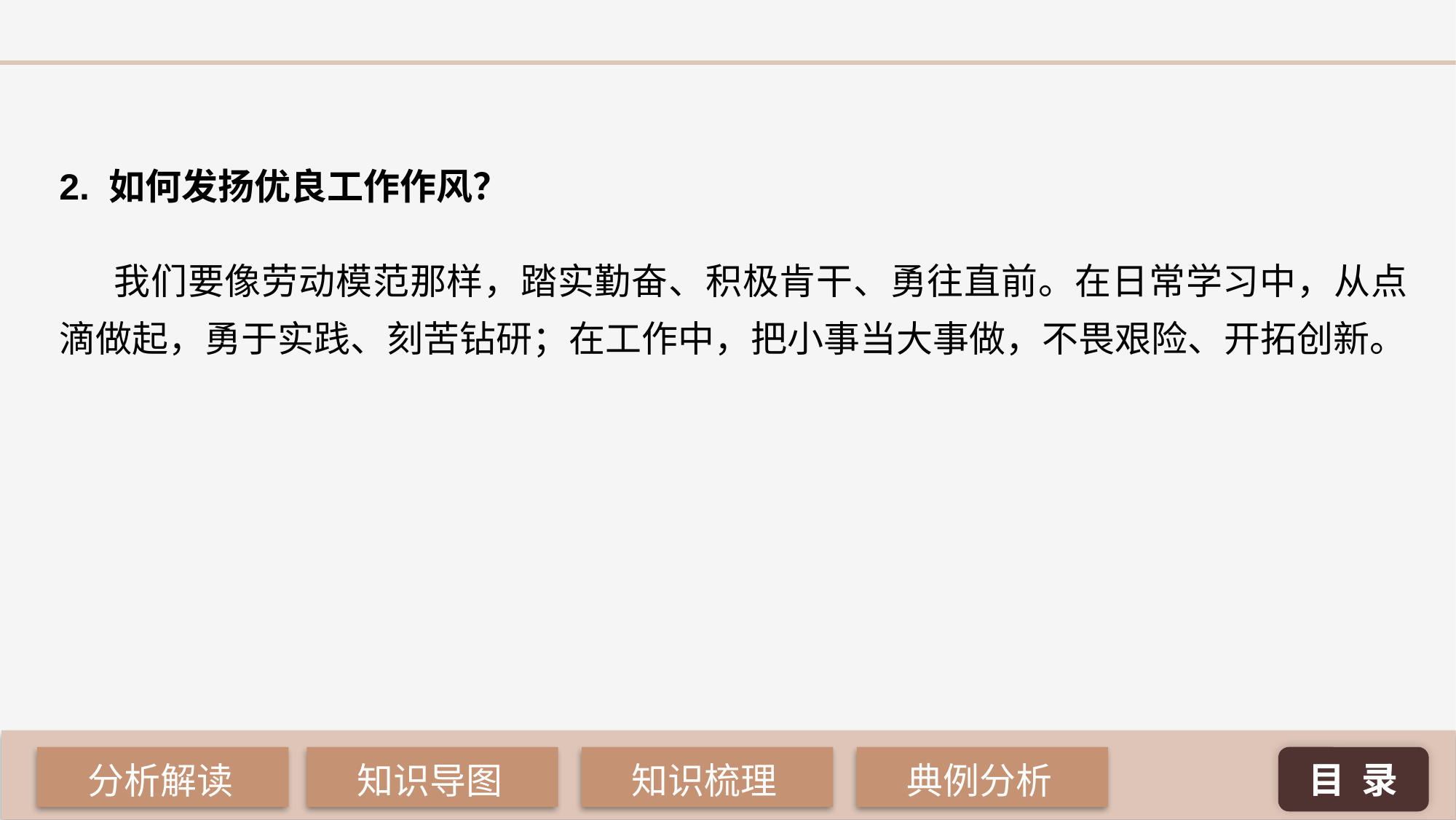

2. 如何发扬优良工作作风？
我们要像劳动模范那样，踏实勤奋、积极肯干、勇往直前。在日常学习中，从点滴做起，勇于实践、刻苦钻研；在工作中，把小事当大事做，不畏艰险、开拓创新。